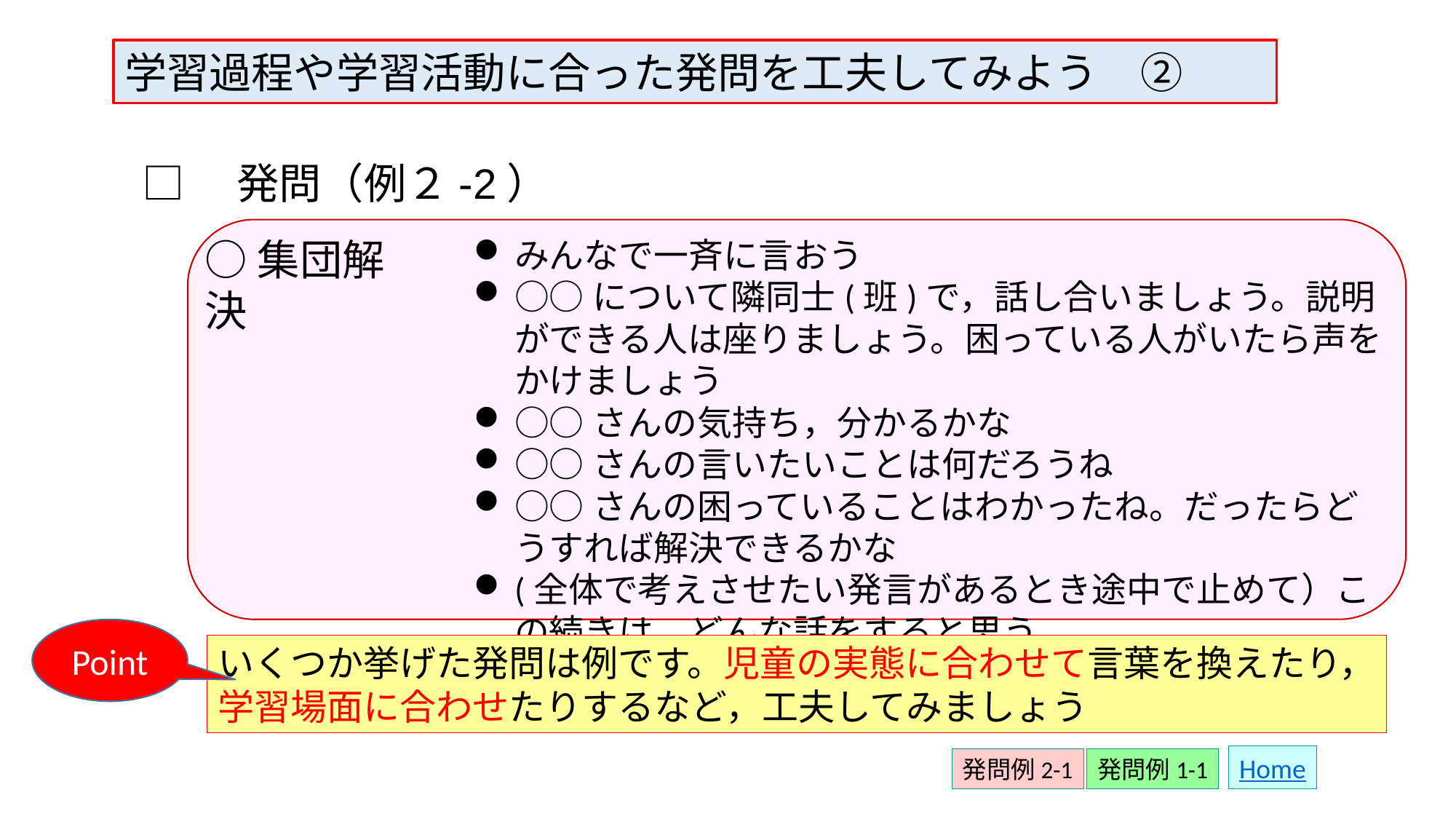

学習過程や学習活動に合った発問を工夫してみよう　②
□　発問（例２-2）

○集団解決
みんなで一斉に言おう
○○について隣同士(班)で，話し合いましょう。説明ができる人は座りましょう。困っている人がいたら声をかけましょう
○○さんの気持ち，分かるかな
○○さんの言いたいことは何だろうね
○○さんの困っていることはわかったね。だったらどうすれば解決できるかな
(全体で考えさせたい発言があるとき途中で止めて）この続きは，どんな話をすると思う
Point
いくつか挙げた発問は例です。児童の実態に合わせて言葉を換えたり，
学習場面に合わせたりするなど，工夫してみましょう
Home
発問例2-1
発問例1-1